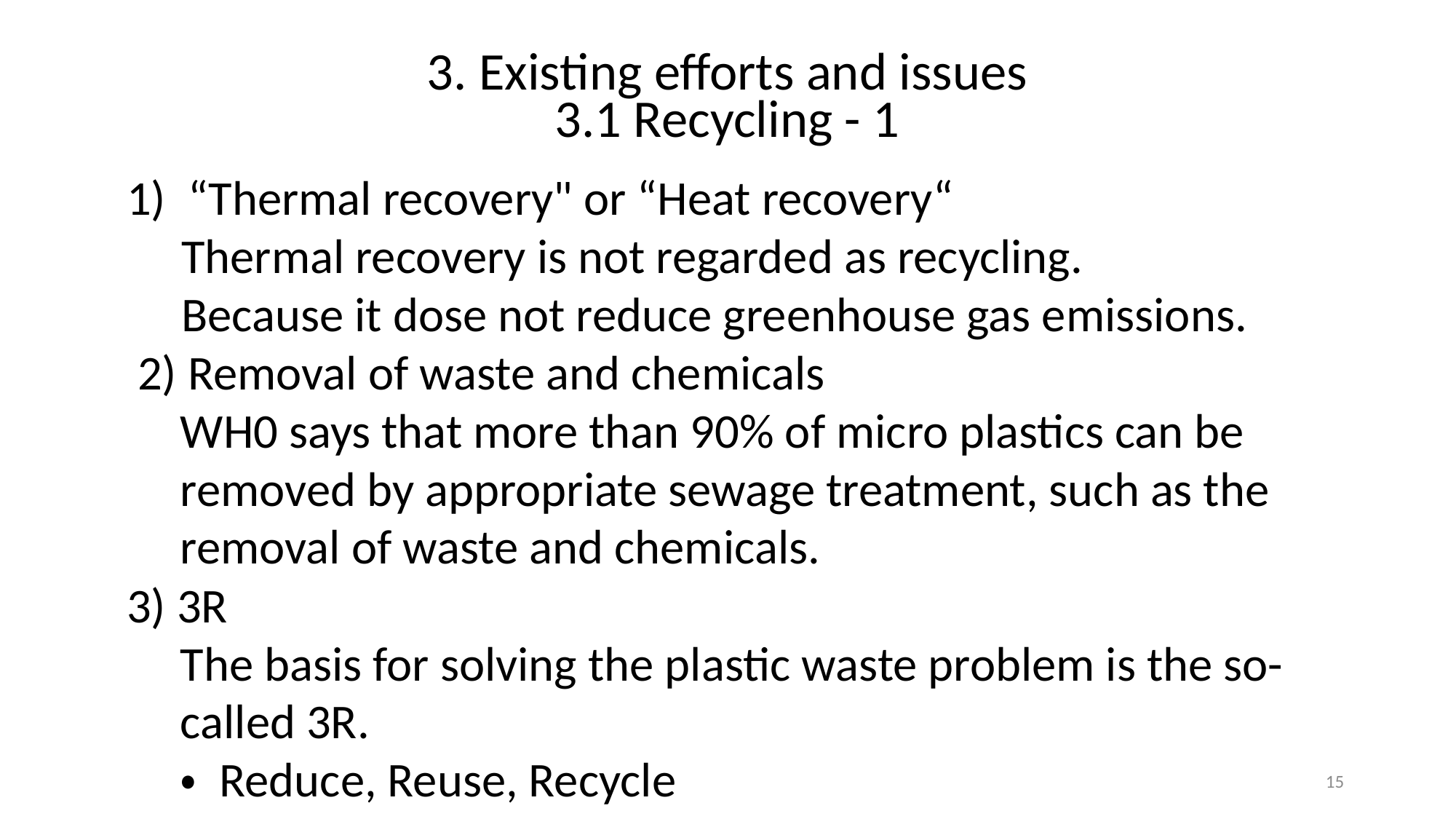

# 3. Existing efforts and issues 3.1 Recycling - 1
“Thermal recovery" or “Heat recovery“
     Thermal recovery is not regarded as recycling.
     Because it dose not reduce greenhouse gas emissions.
 2) Removal of waste and chemicals
WH0 says that more than 90% of micro plastics can be removed by appropriate sewage treatment, such as the removal of waste and chemicals.
3) 3R
The basis for solving the plastic waste problem is the so-called 3R.
・ Reduce, Reuse, Recycle
15